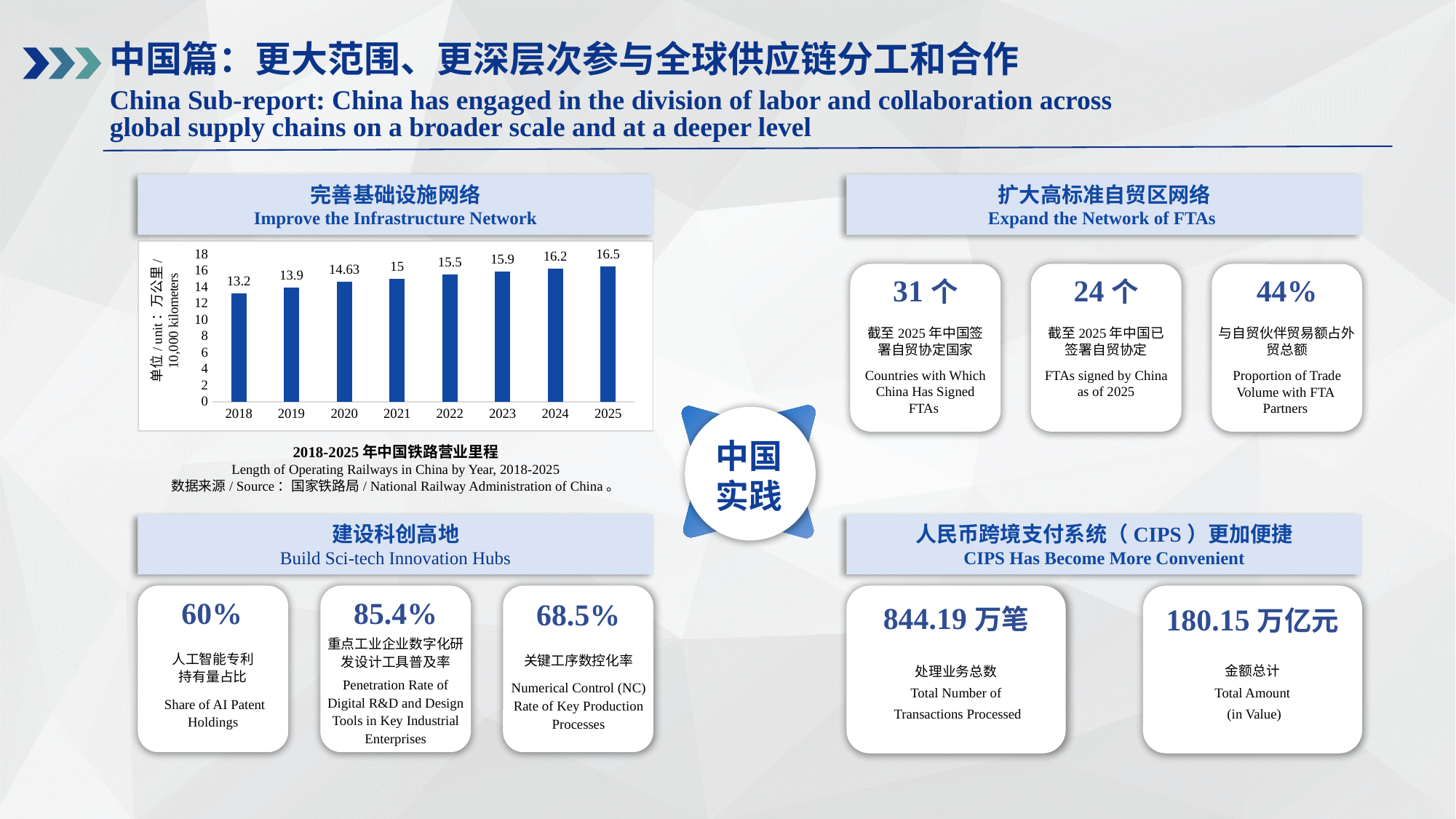

中国篇：更大范围、更深层次参与全球供应链分工和合作
China Sub-report: China has engaged in the division of labor and collaboration across
global supply chains on a broader scale and at a deeper level
完善基础设施网络
Improve the Infrastructure Network
扩大高标准自贸区网络
Expand the Network of FTAs

### Chart

| Category | 系列 1 |
|---|---|
| 2018 | 13.2 |
| 2019 | 13.9 |
| 2020 | 14.63 |
| 2021 | 15.0 |
| 2022 | 15.5 |
| 2023 | 15.9 |
| 2024 | 16.2 |
| 2025 | 16.5 |
31个
截至2025年中国签署自贸协定国家
Countries with Which China Has Signed FTAs

24个
截至2025年中国已签署自贸协定
FTAs signed by China as of 2025

44%
与自贸伙伴贸易额占外贸总额
Proportion of Trade Volume with FTA  Partners

中国
实践
2018-2025年中国铁路营业里程
Length of Operating Railways in China by Year, 2018-2025
数据来源/ Source：国家铁路局/ National Railway Administration of China。
建设科创高地
Build Sci-tech Innovation Hubs
人民币跨境支付系统（CIPS）更加便捷
CIPS Has Become More Convenient

60%
85.4%
68.5%
844.19万笔
180.15万亿元
重点工业企业数字化研发设计工具普及率
Penetration Rate of Digital R&D and Design Tools in Key Industrial Enterprises
金额总计
Total Amount
 (in Value)
处理业务总数
Total Number of
 Transactions Processed
人工智能专利
持有量占比
 Share of AI Patent Holdings
关键工序数控化率
Numerical Control (NC) Rate of Key Production Processes